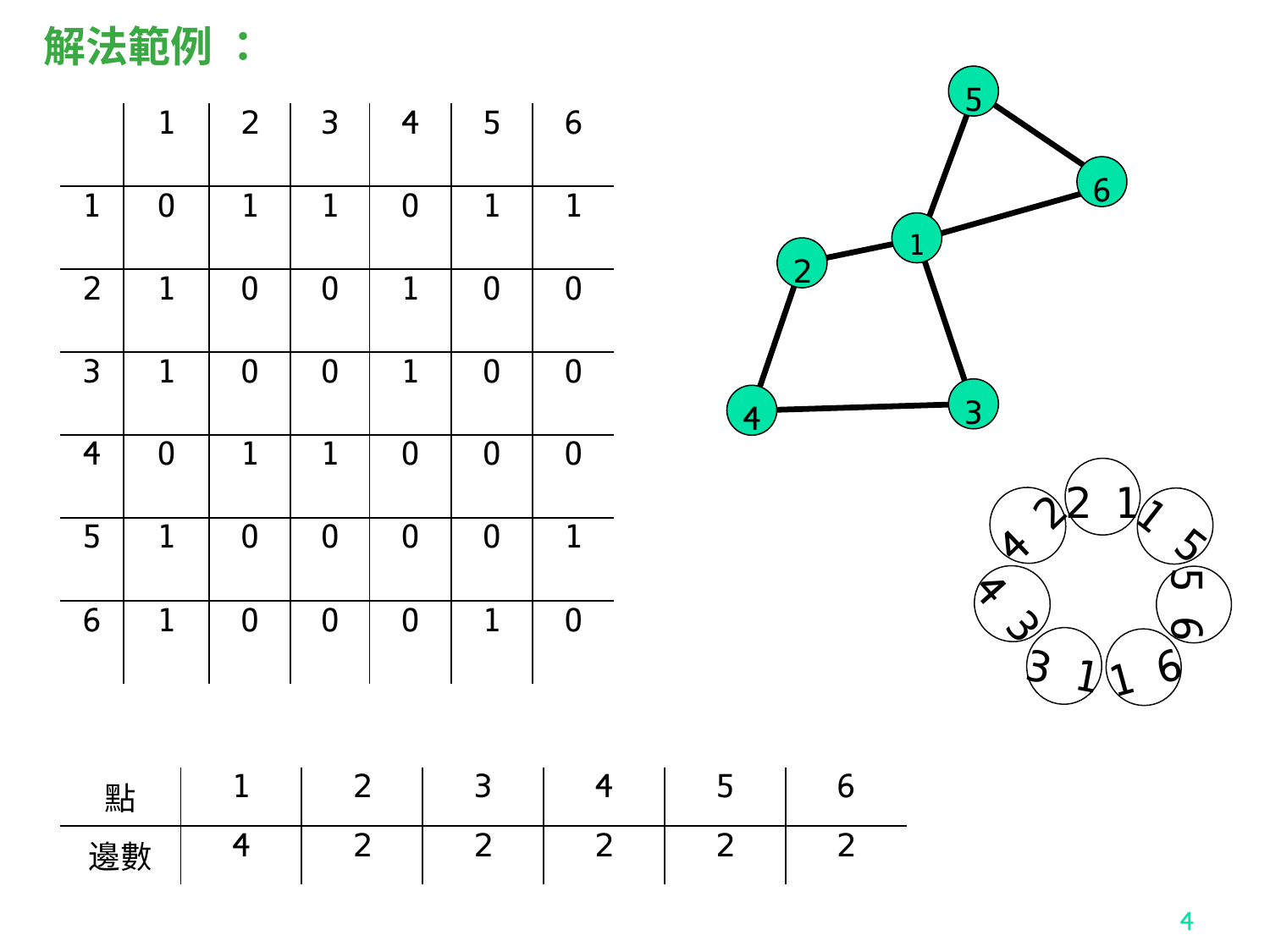

解法範例 ：
5
|  | 1 | 2 | 3 | 4 | 5 | 6 |
| --- | --- | --- | --- | --- | --- | --- |
| 1 | 0 | 1 | 1 | 0 | 1 | 1 |
| 2 | 1 | 0 | 0 | 1 | 0 | 0 |
| 3 | 1 | 0 | 0 | 1 | 0 | 0 |
| 4 | 0 | 1 | 1 | 0 | 0 | 0 |
| 5 | 1 | 0 | 0 | 0 | 0 | 1 |
| 6 | 1 | 0 | 0 | 0 | 1 | 0 |
6
1
2
3

4
 2  1
 4  2
 1  5
 4  3
 5  6
 3  1
 1  6
| 點 | 1 | 2 | 3 | 4 | 5 | 6 |
| --- | --- | --- | --- | --- | --- | --- |
| 邊數 | 4 | 2 | 2 | 2 | 2 | 2 |
4